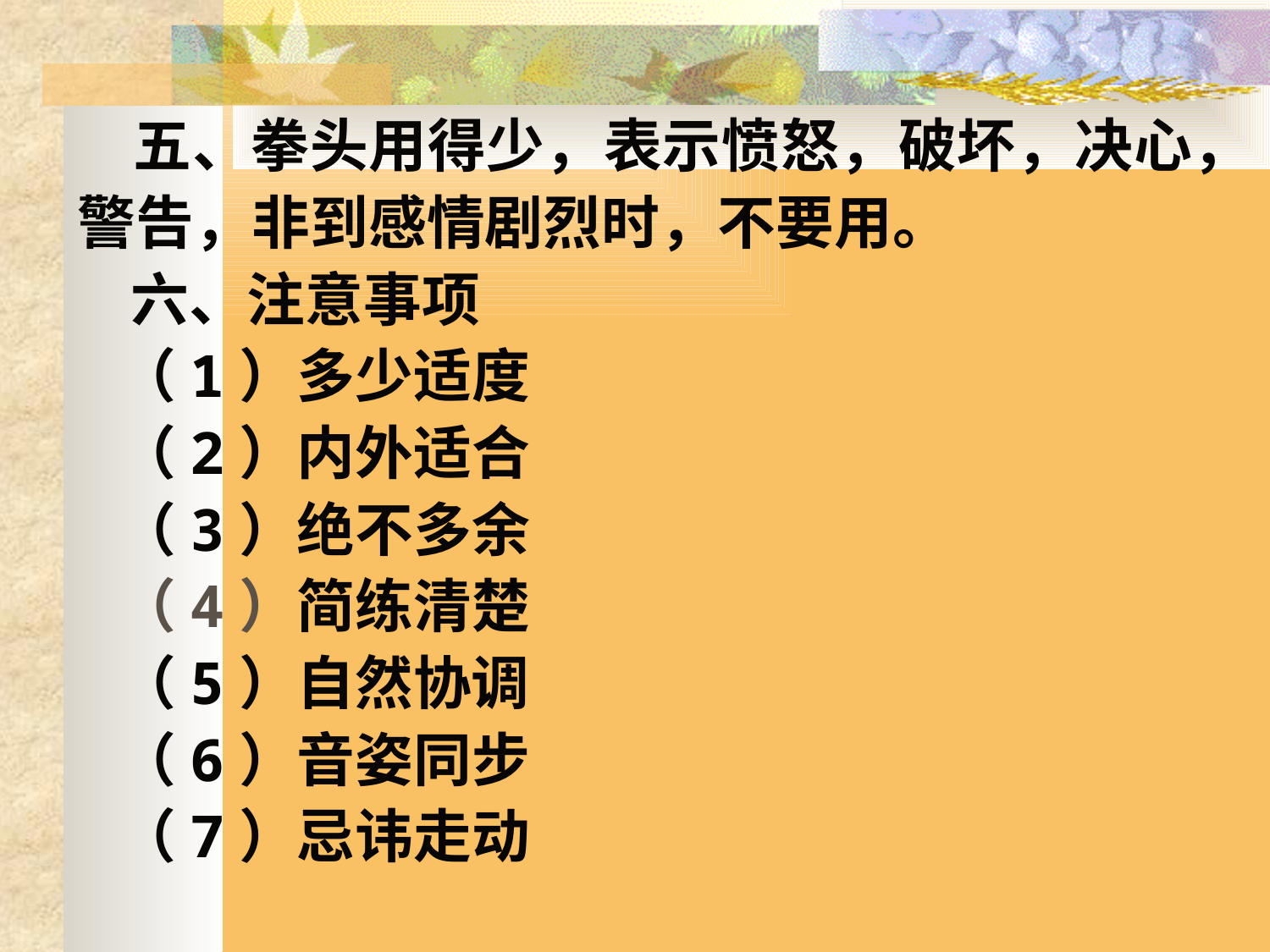

五、拳头用得少，表示愤怒，破坏，决心，警告，非到感情剧烈时，不要用。
   六、注意事项
  （1）多少适度
  （2）内外适合
  （3）绝不多余
  （4）简练清楚
  （5）自然协调
  （6）音姿同步
  （7）忌讳走动